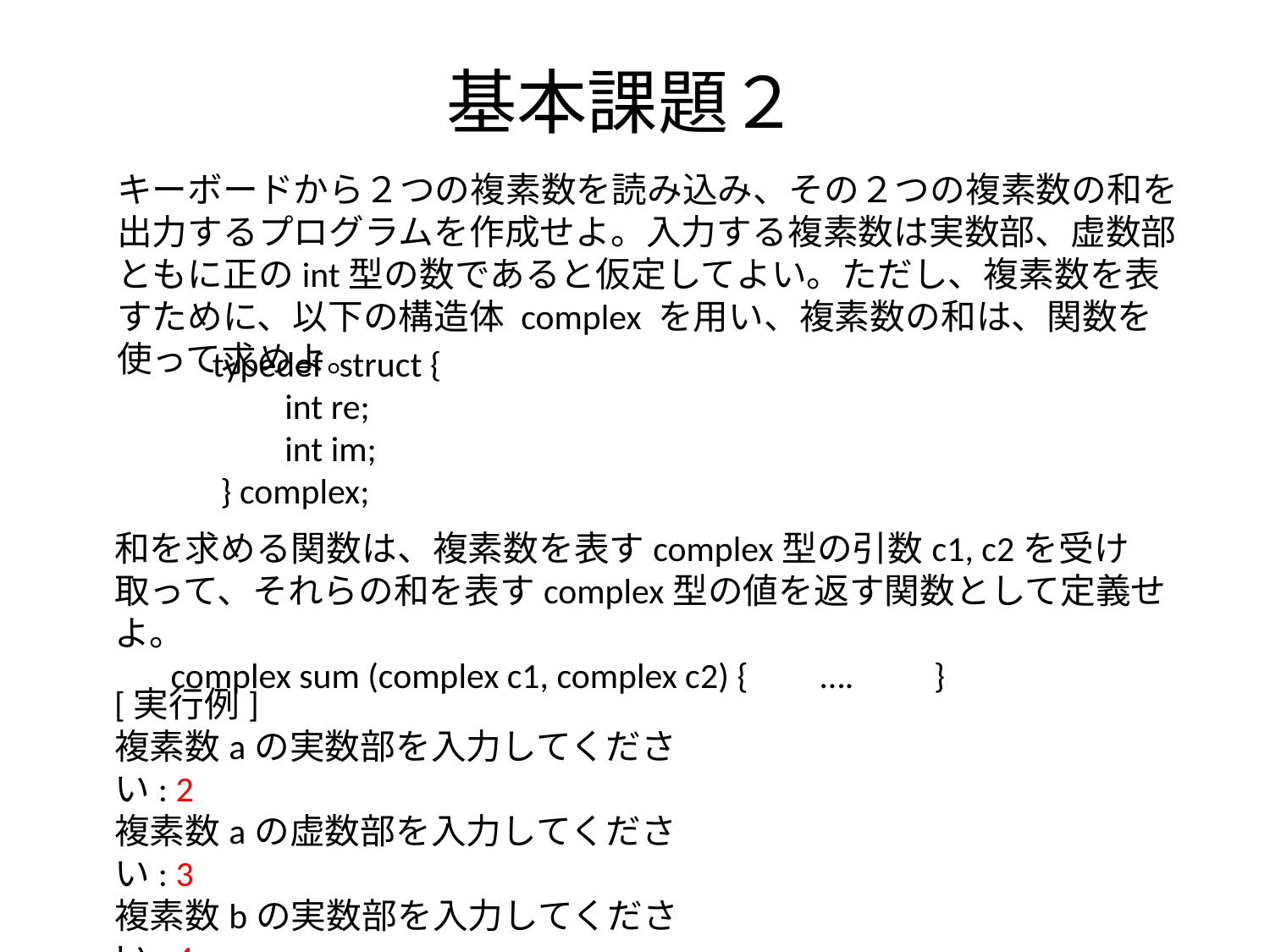

# 基本課題２
キーボードから２つの複素数を読み込み、その２つの複素数の和を出力するプログラムを作成せよ。入力する複素数は実数部、虚数部ともに正のint型の数であると仮定してよい。ただし、複素数を表すために、以下の構造体 complex を用い、複素数の和は、関数を使って求めよ。
typedef  struct {
         int re;
         int im;
 } complex;
和を求める関数は、複素数を表すcomplex型の引数c1, c2を受け取って、それらの和を表すcomplex型の値を返す関数として定義せよ。
       complex sum (complex c1, complex c2) {         ….          }
[実行例]
複素数aの実数部を入力してください: 2
複素数aの虚数部を入力してください: 3
複素数bの実数部を入力してください: 4
複素数bの虚数部を入力してください: 5
a + b = 6 + 8i です。